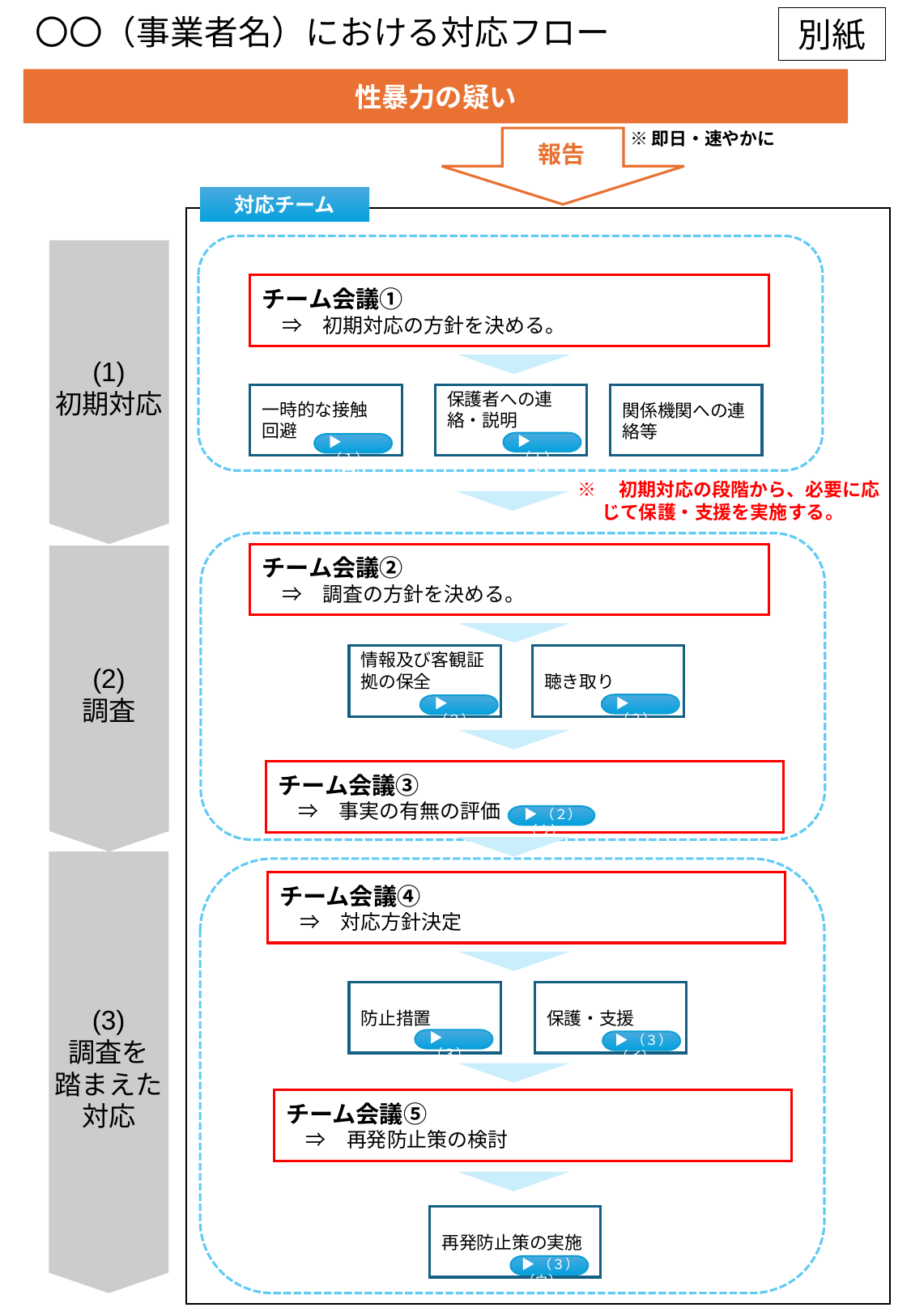

〇〇（事業者名）における対応フロー
別紙
性暴力の疑い
※即日・速やかに

報告
対応チーム

チーム会議①
　⇒　初期対応の方針を決める。
(1)
初期対応

保護者への連絡・説明

一時的な接触
回避
関係機関への連絡等
▶（１）（イ）

▶（１）（ア）

※　初期対応の段階から、必要に応じて保護・支援を実施する。

チーム会議②
　⇒　調査の方針を決める。

(2)
調査
聴き取り
情報及び客観証拠の保全

▶（２）（イ）

▶（２）（ア）

チーム会議③
　⇒　事実の有無の評価
▶（２）（ウ）

チーム会議④
　⇒　対応方針決定

防止措置
保護・支援
(3)
調査を
踏まえた
対応
▶（３）（ア）

▶（３）（イ）

チーム会議⑤
　⇒　再発防止策の検討

再発防止策の実施
▶（３）（ウ）